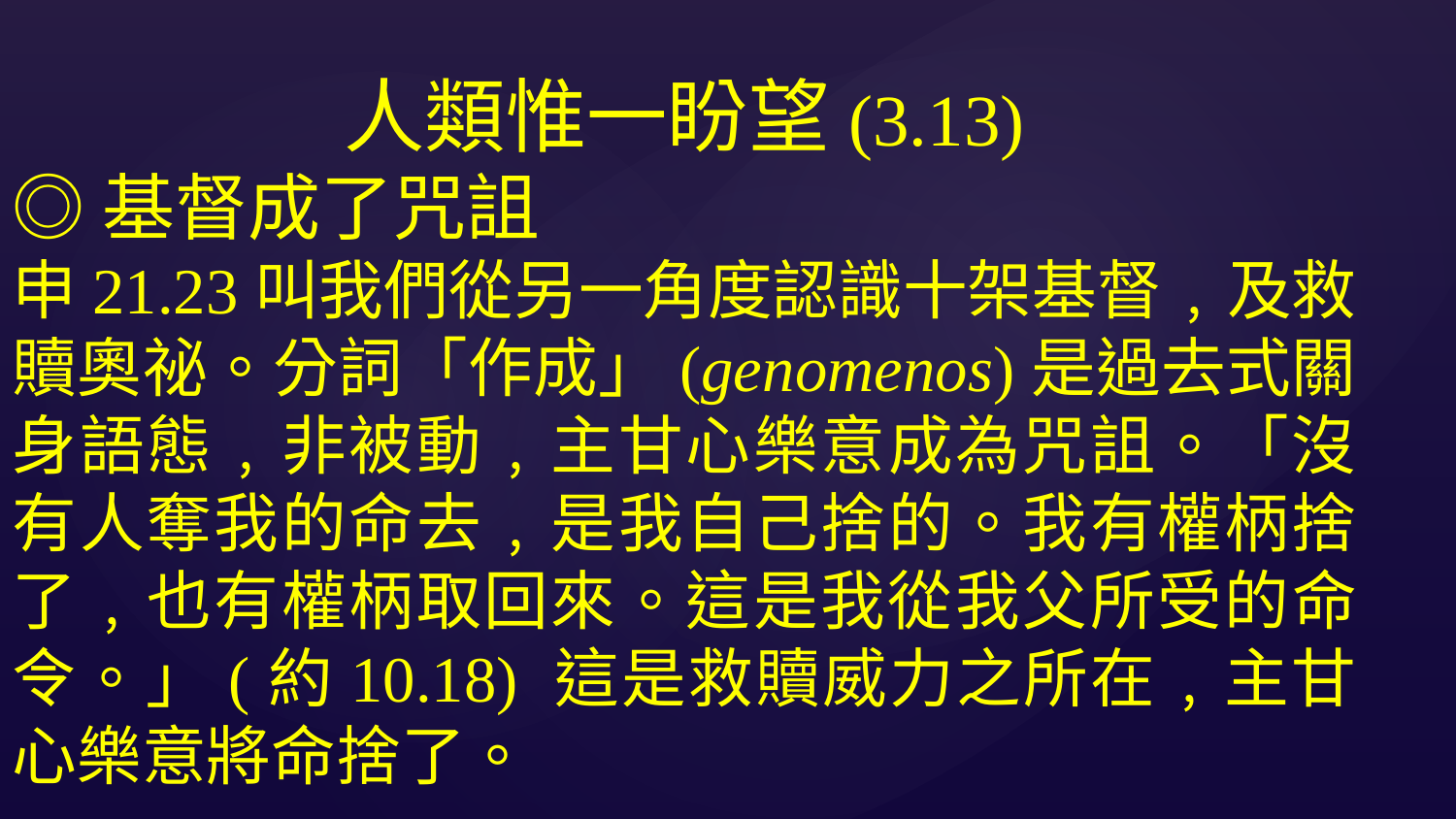

人類惟一盼望(3.13)
◎基督成了咒詛
申21.23叫我們從另一角度認識十架基督﹐及救贖奧祕。分詞「作成」(genomenos)是過去式關身語態﹐非被動﹐主甘心樂意成為咒詛。「沒有人奪我的命去﹐是我自己捨的。我有權柄捨了﹐也有權柄取回來。這是我從我父所受的命令。」(約10.18) 這是救贖威力之所在﹐主甘心樂意將命捨了。